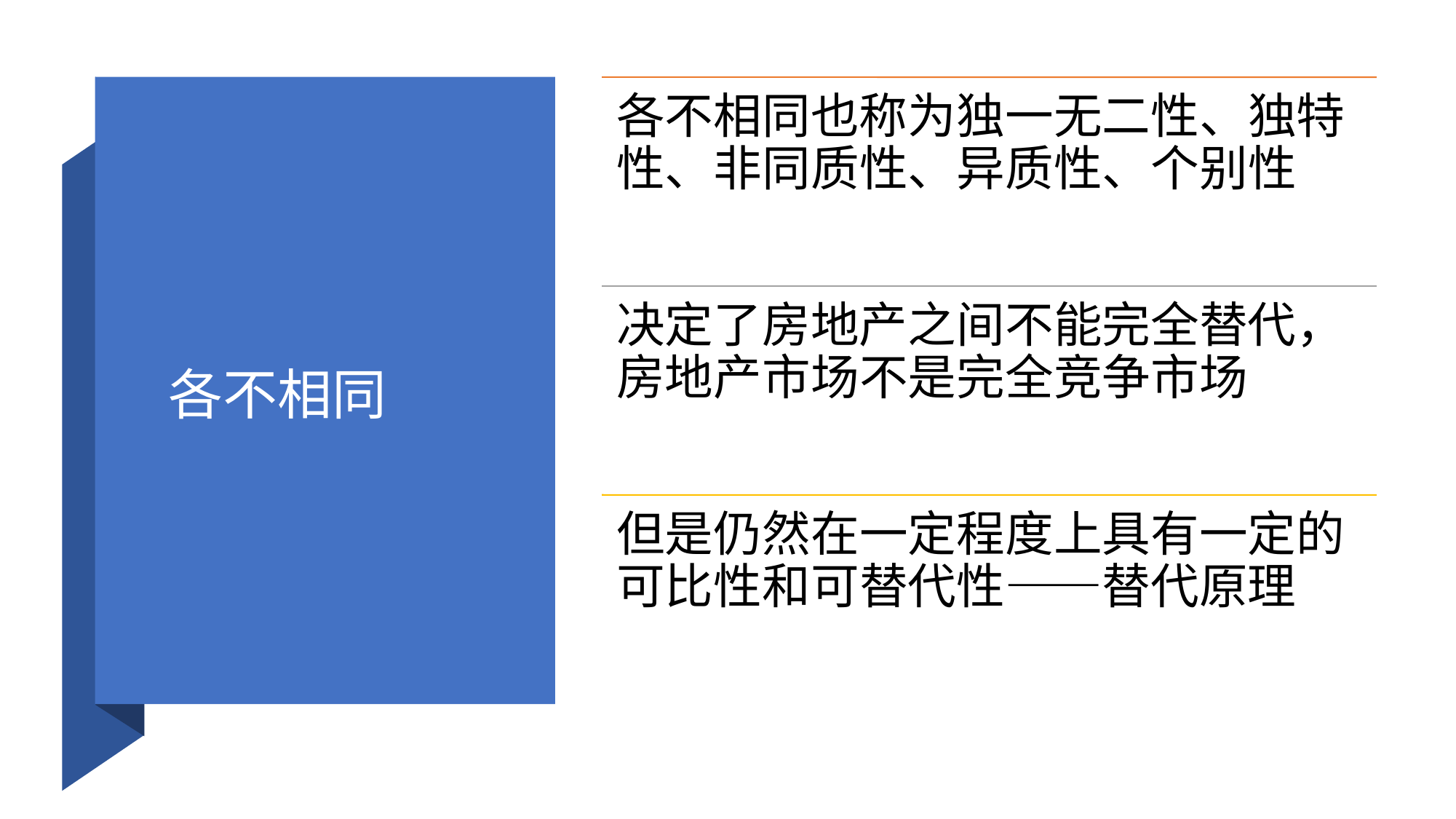

各不相同也称为独一无二性、独特性、非同质性、异质性、个别性
决定了房地产之间不能完全替代，房地产市场不是完全竞争市场
但是仍然在一定程度上具有一定的可比性和可替代性——替代原理

# 各不相同